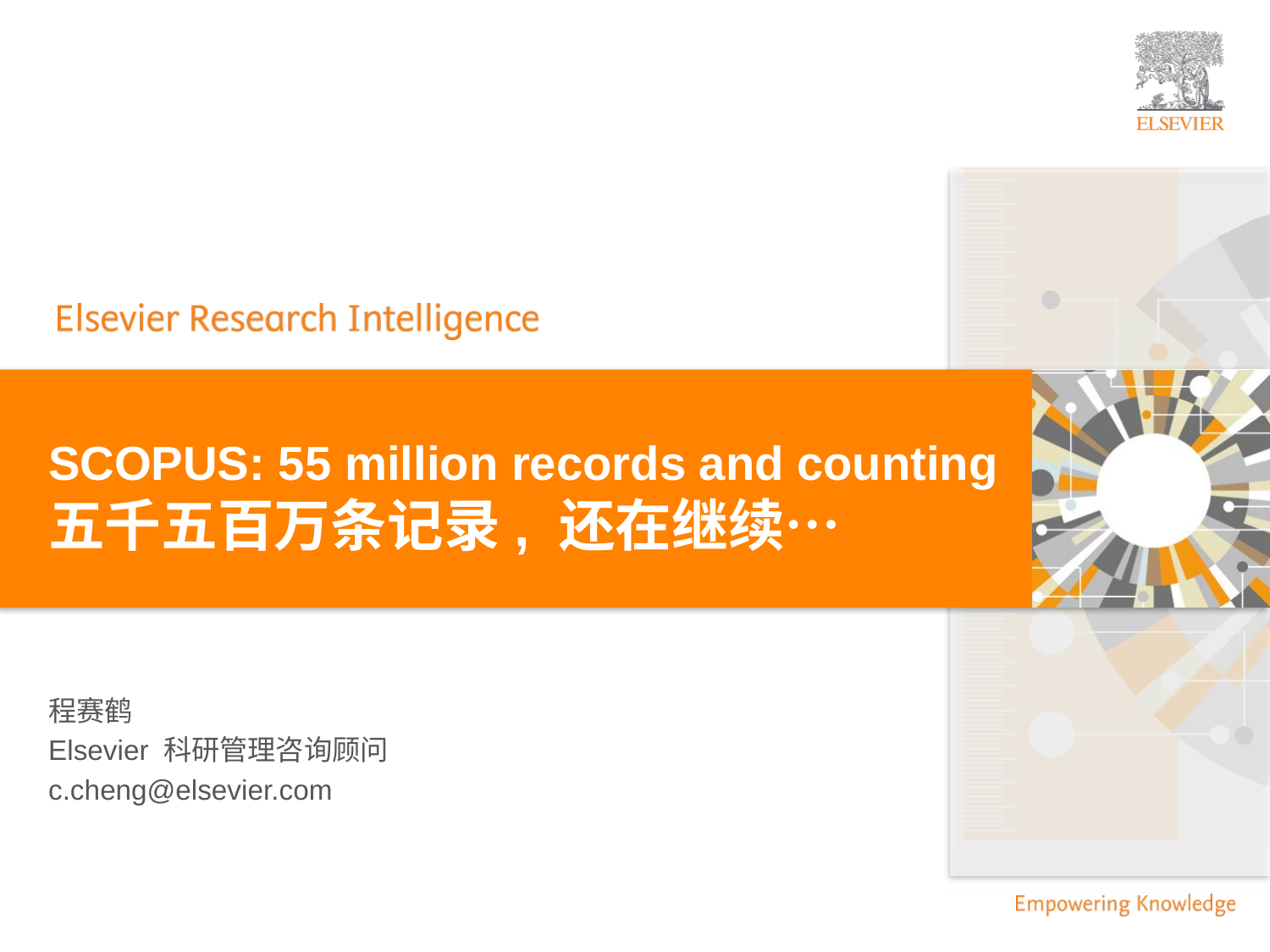

# SCOPUS: 55 million records and counting 五千五百万条记录, 还在继续…
程赛鹤
Elsevier 科研管理咨询顾问
c.cheng@elsevier.com